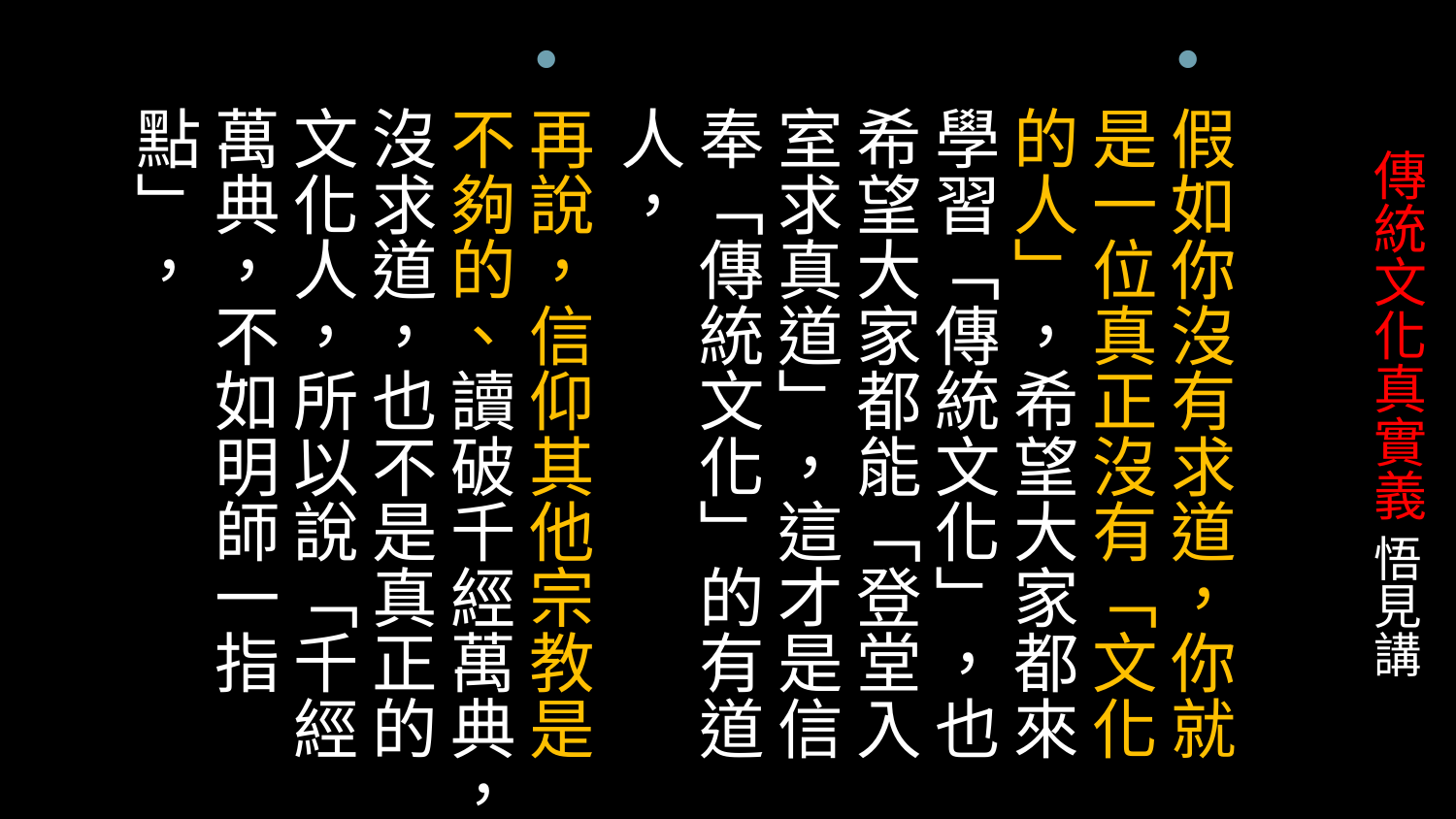

假如你沒有求道，你就是一位真正沒有「文化的人」，希望大家都來學習「傳統文化」，也希望大家都能「登堂入室求真道」，這才是信奉「傳統文化」的有道人，
再說，信仰其他宗教是不夠的、讀破千經萬典，沒求道，也不是真正的文化人，所以說「千經萬典，不如明師一指點」，

# 傳統文化真實義 悟見講